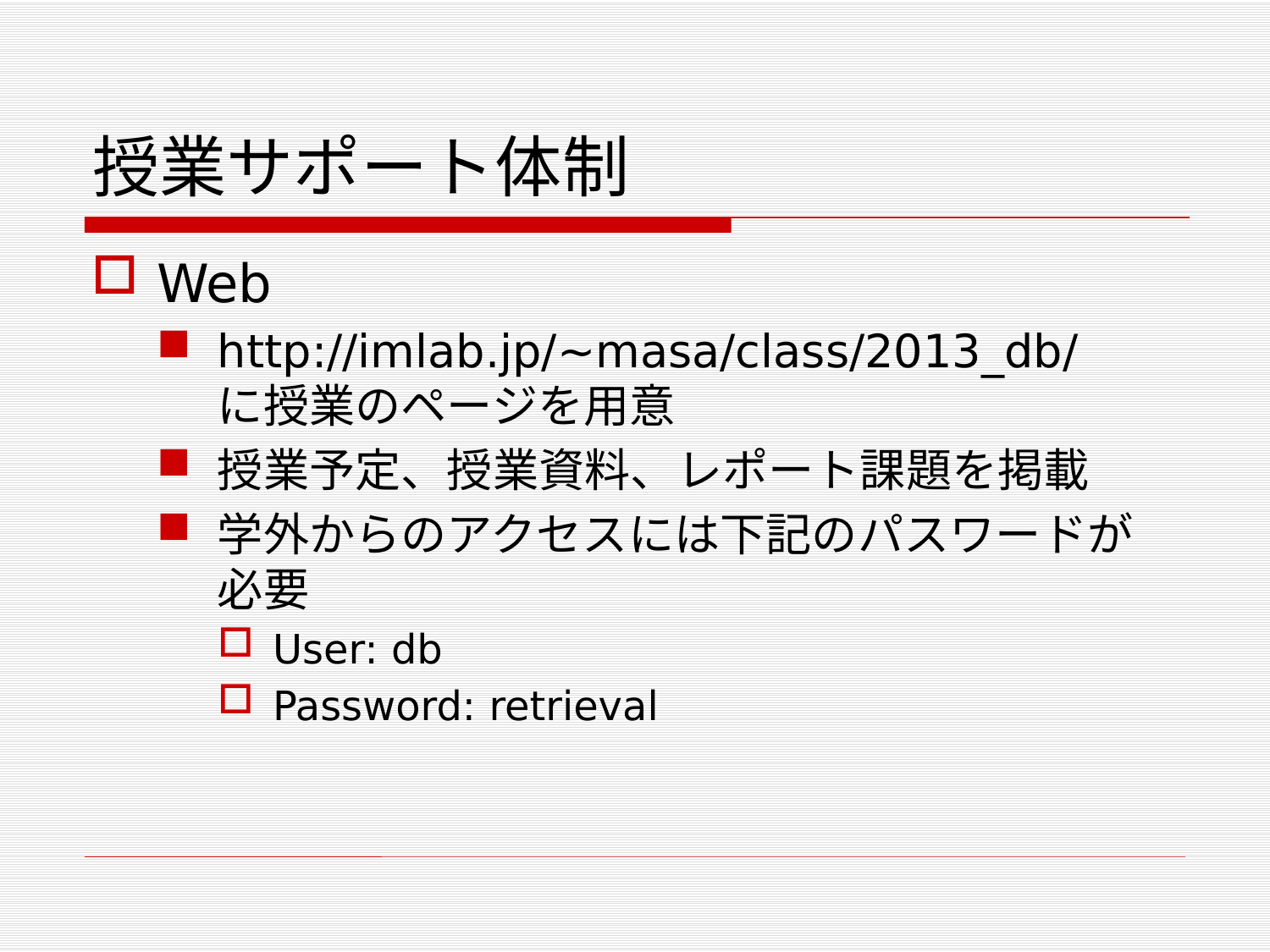

# 授業サポート体制
Web
http://imlab.jp/~masa/class/2013_db/
に授業のページを用意
授業予定、授業資料、レポート課題を掲載
学外からのアクセスには下記のパスワードが必要
User: db
Password: retrieval